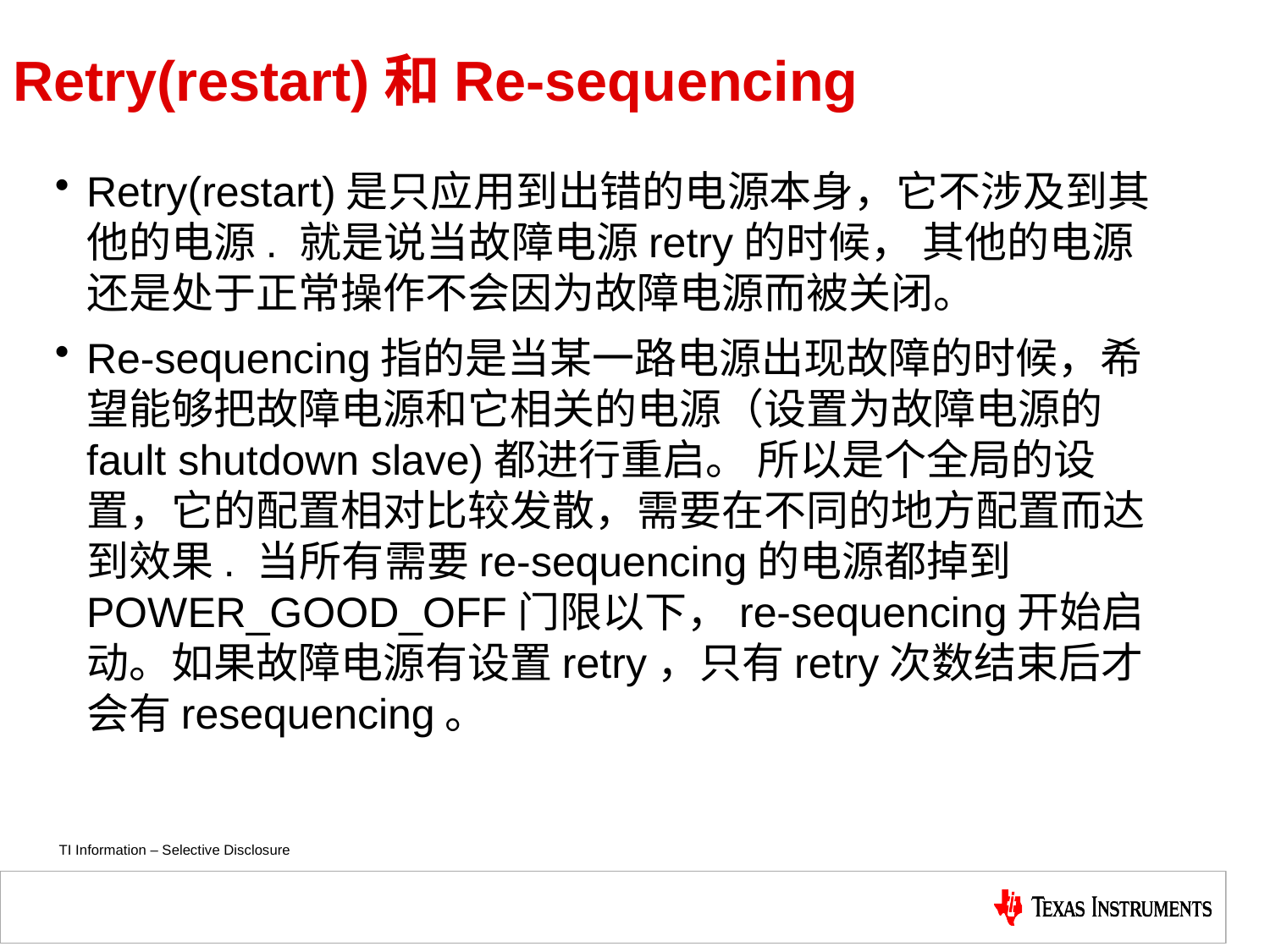

# Retry(restart)和Re-sequencing
Retry(restart)是只应用到出错的电源本身，它不涉及到其他的电源. 就是说当故障电源retry的时候， 其他的电源还是处于正常操作不会因为故障电源而被关闭。
Re-sequencing指的是当某一路电源出现故障的时候，希望能够把故障电源和它相关的电源（设置为故障电源的fault shutdown slave)都进行重启。 所以是个全局的设置，它的配置相对比较发散，需要在不同的地方配置而达到效果. 当所有需要re-sequencing的电源都掉到POWER_GOOD_OFF门限以下，re-sequencing开始启动。如果故障电源有设置retry，只有retry次数结束后才会有resequencing。